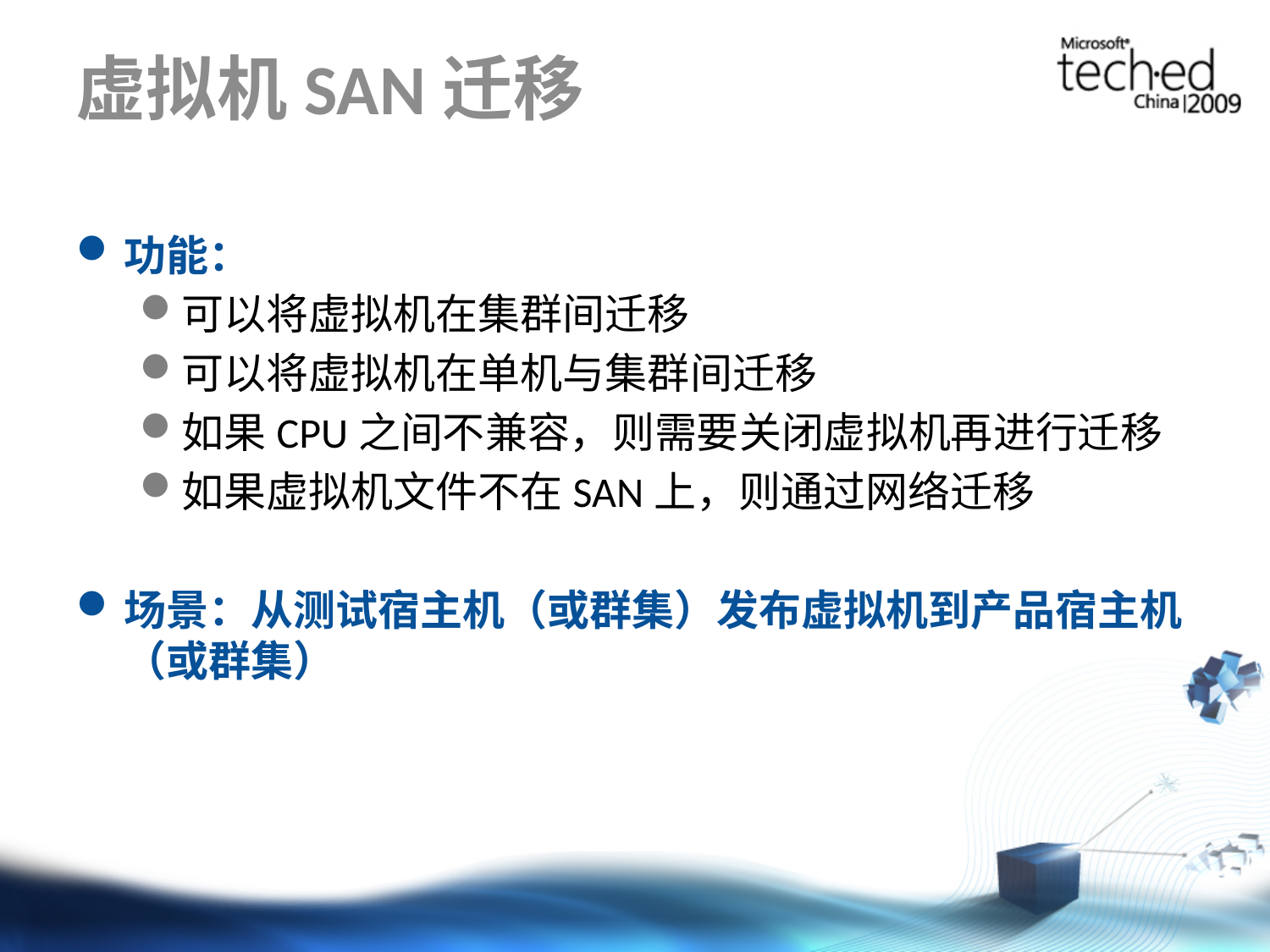

# 虚拟机SAN迁移
功能：
可以将虚拟机在集群间迁移
可以将虚拟机在单机与集群间迁移
如果CPU之间不兼容，则需要关闭虚拟机再进行迁移
如果虚拟机文件不在SAN上，则通过网络迁移

场景：从测试宿主机（或群集）发布虚拟机到产品宿主机（或群集）